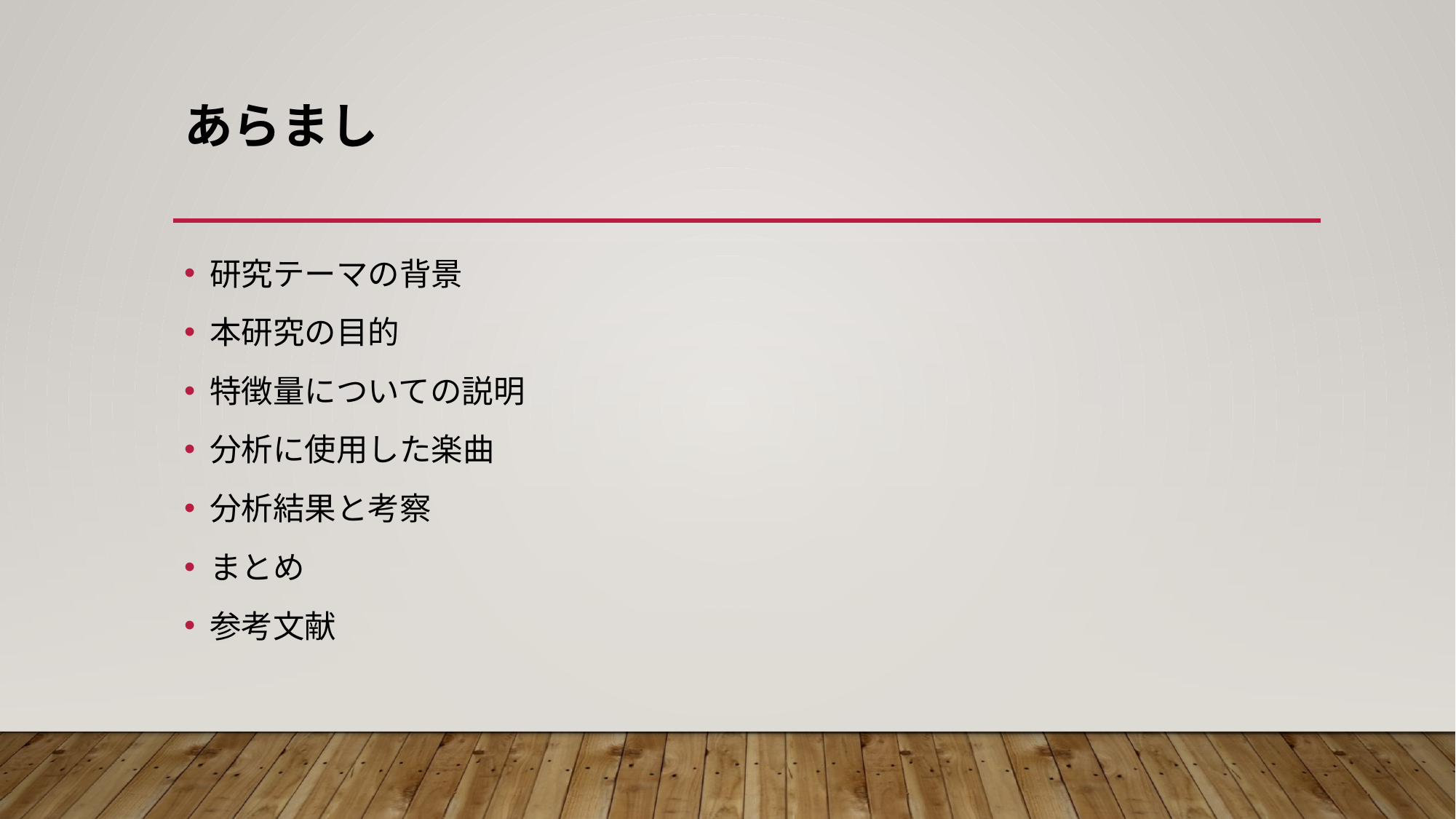

# あらまし
研究テーマの背景
本研究の目的
特徴量についての説明
分析に使用した楽曲
分析結果と考察
まとめ
参考文献